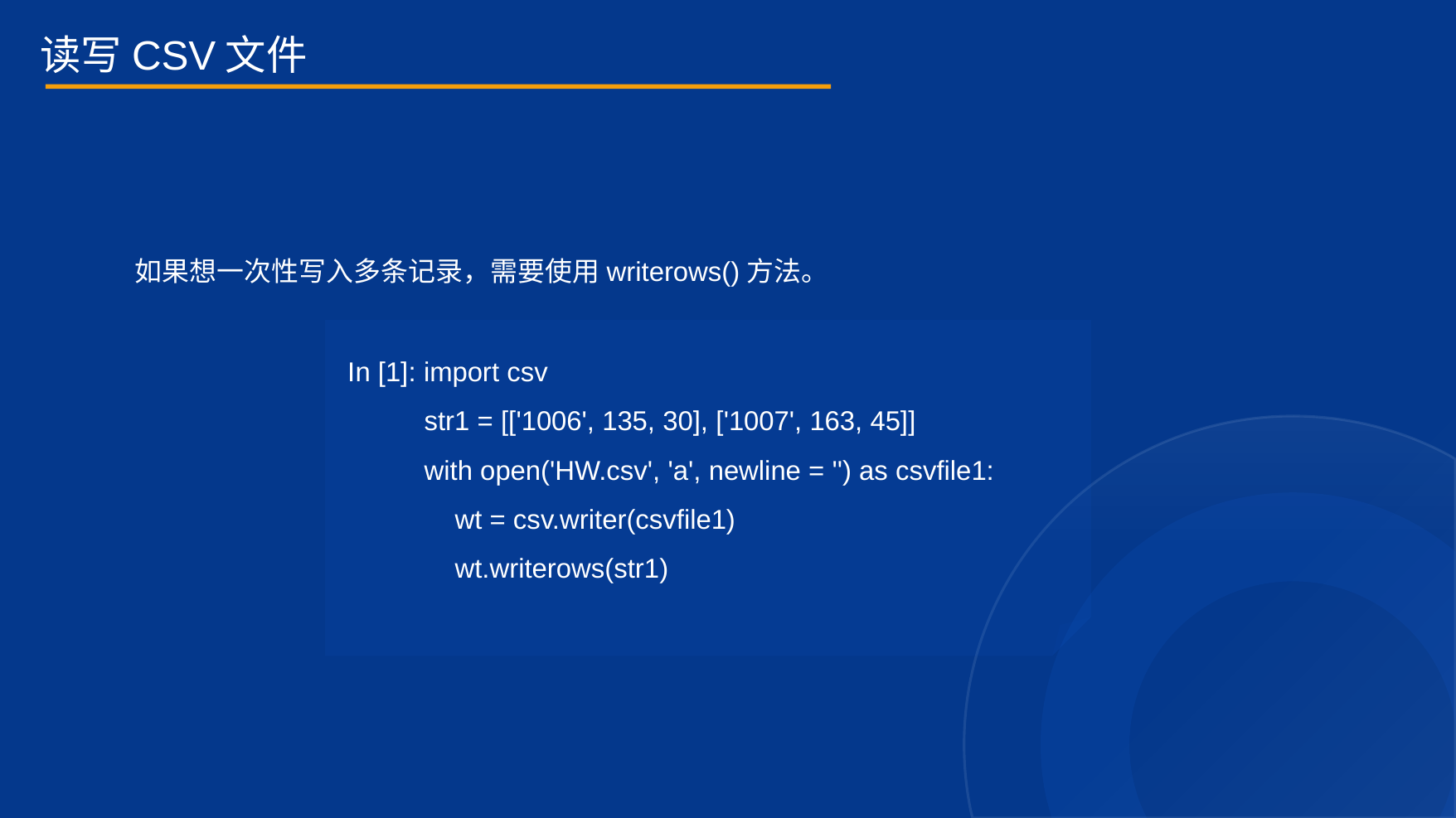

读写CSV文件

如果想一次性写入多条记录，需要使用writerows()方法。

In [1]: import csv
          str1 = [['1006', 135, 30], ['1007', 163, 45]]
          with open('HW.csv', 'a', newline = '') as csvfile1:
              wt = csv.writer(csvfile1)
              wt.writerows(str1)